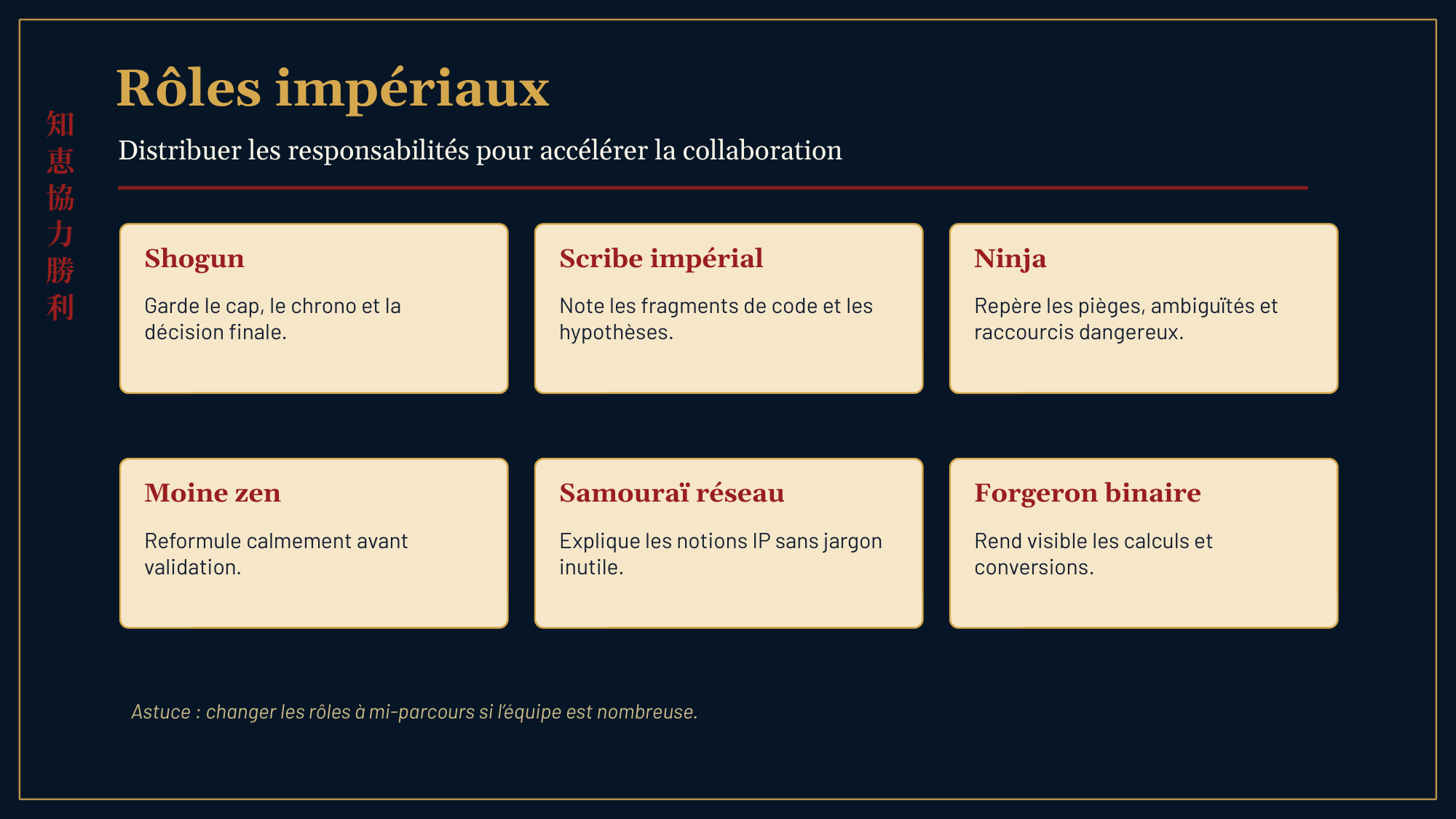

Rôles impériaux
知恵
協力
勝利
Distribuer les responsabilités pour accélérer la collaboration

Shogun
Scribe impérial
Ninja
Garde le cap, le chrono et la décision finale.
Note les fragments de code et les hypothèses.
Repère les pièges, ambiguïtés et raccourcis dangereux.

Moine zen
Samouraï réseau
Forgeron binaire
Reformule calmement avant validation.
Explique les notions IP sans jargon inutile.
Rend visible les calculs et conversions.
Astuce : changer les rôles à mi-parcours si l’équipe est nombreuse.